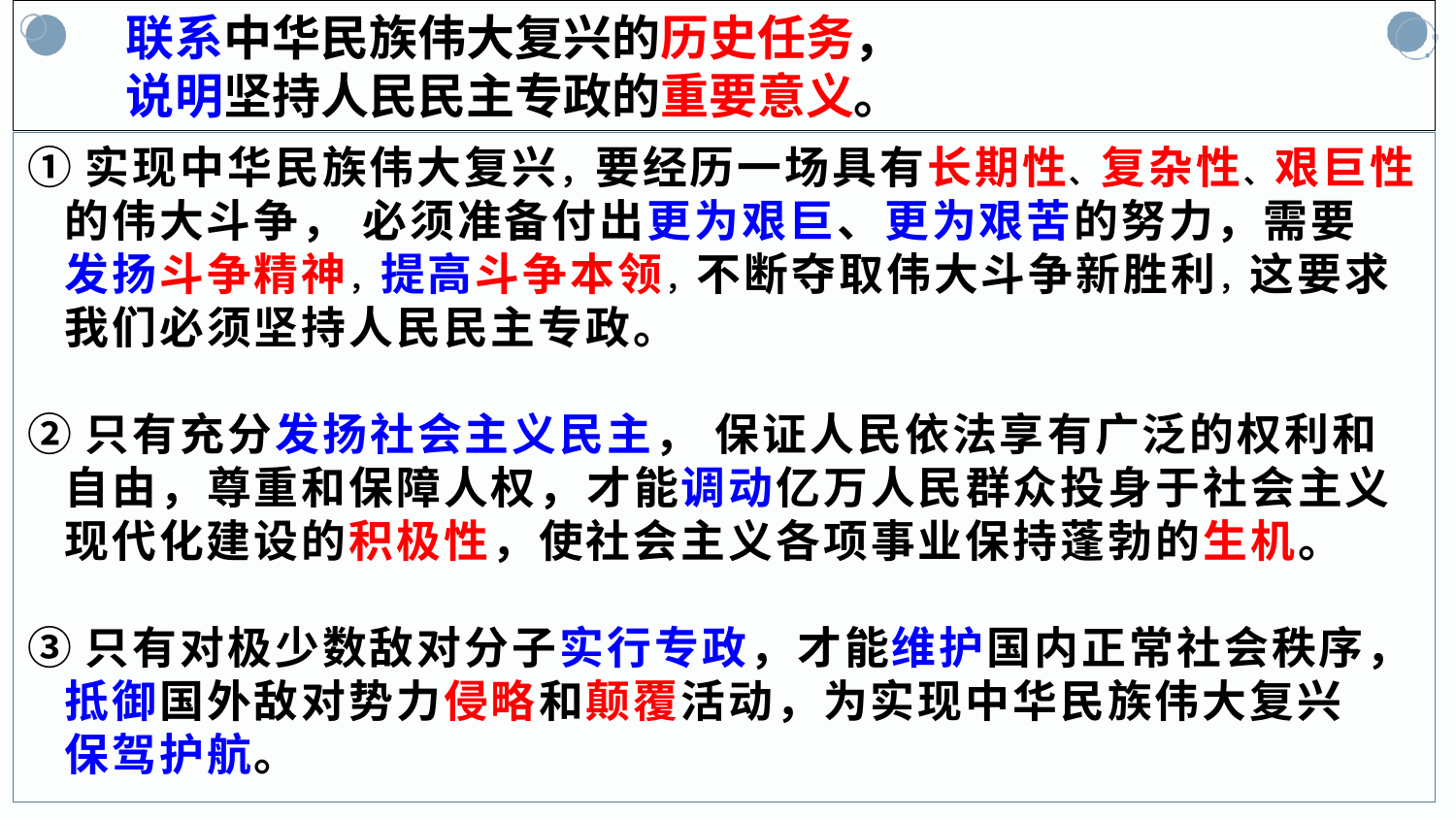

联系中华民族伟大复兴的历史任务，
        说明坚持人民民主专政的重要意义。
①实现中华民族伟大复兴，要经历一场具有长期性、复杂性、艰巨性
  的伟大斗争， 必须准备付出更为艰巨、更为艰苦的努力，需要
  发扬斗争精神，提高斗争本领，不断夺取伟大斗争新胜利，这要求
  我们必须坚持人民民主专政。

②只有充分发扬社会主义民主， 保证人民依法享有广泛的权利和
  自由，尊重和保障人权，才能调动亿万人民群众投身于社会主义
  现代化建设的积极性，使社会主义各项事业保持蓬勃的生机。

③只有对极少数敌对分子实行专政，才能维护国内正常社会秩序，
  抵御国外敌对势力侵略和颠覆活动，为实现中华民族伟大复兴
  保驾护航。